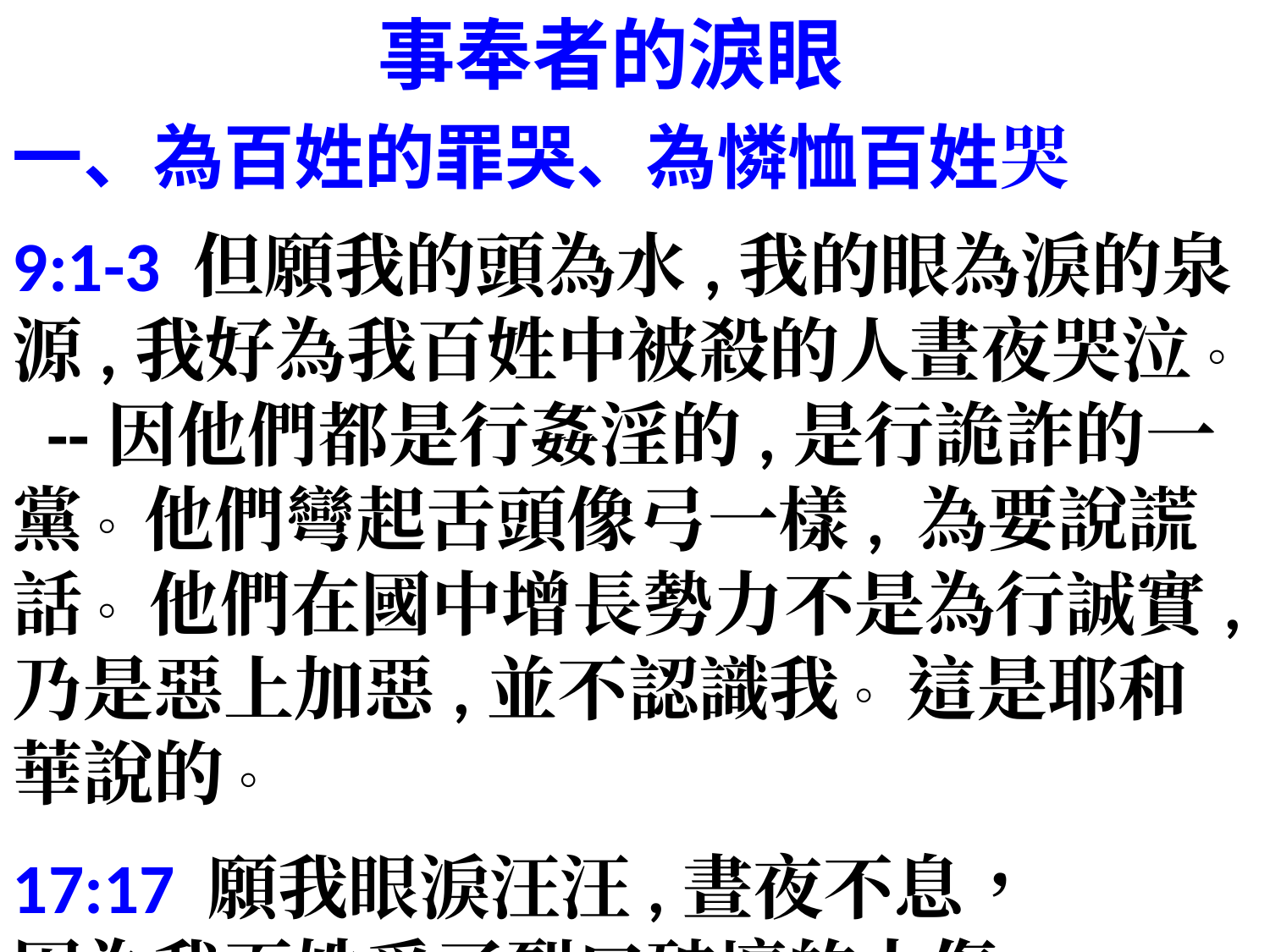

事奉者的淚眼
一、為百姓的罪哭、為憐恤百姓哭

9:1-3 但願我的頭為水,我的眼為淚的泉源,我好為我百姓中被殺的人晝夜哭泣。 --因他們都是行姦淫的,是行詭詐的一黨。 他們彎起舌頭像弓一樣, 為要說謊話。 他們在國中增長勢力不是為行誠實,乃是惡上加惡,並不認識我。 這是耶和華說的。

17:17 願我眼淚汪汪,晝夜不息， 
因為我百姓受了裂口破壞的大傷。